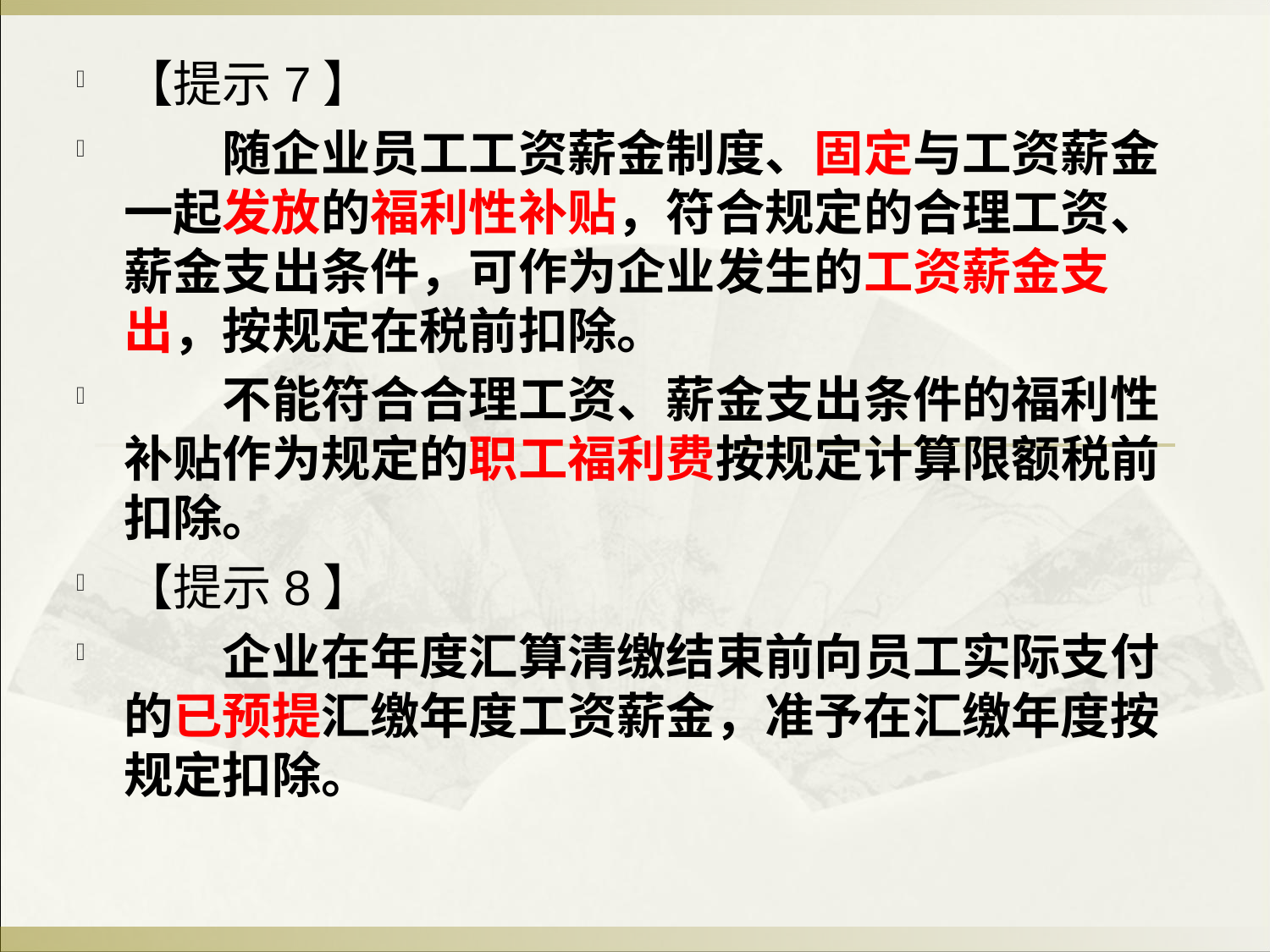

【提示7】
　　随企业员工工资薪金制度、固定与工资薪金一起发放的福利性补贴，符合规定的合理工资、薪金支出条件，可作为企业发生的工资薪金支出，按规定在税前扣除。
　　不能符合合理工资、薪金支出条件的福利性补贴作为规定的职工福利费按规定计算限额税前扣除。
【提示8】
　　企业在年度汇算清缴结束前向员工实际支付的已预提汇缴年度工资薪金，准予在汇缴年度按规定扣除。